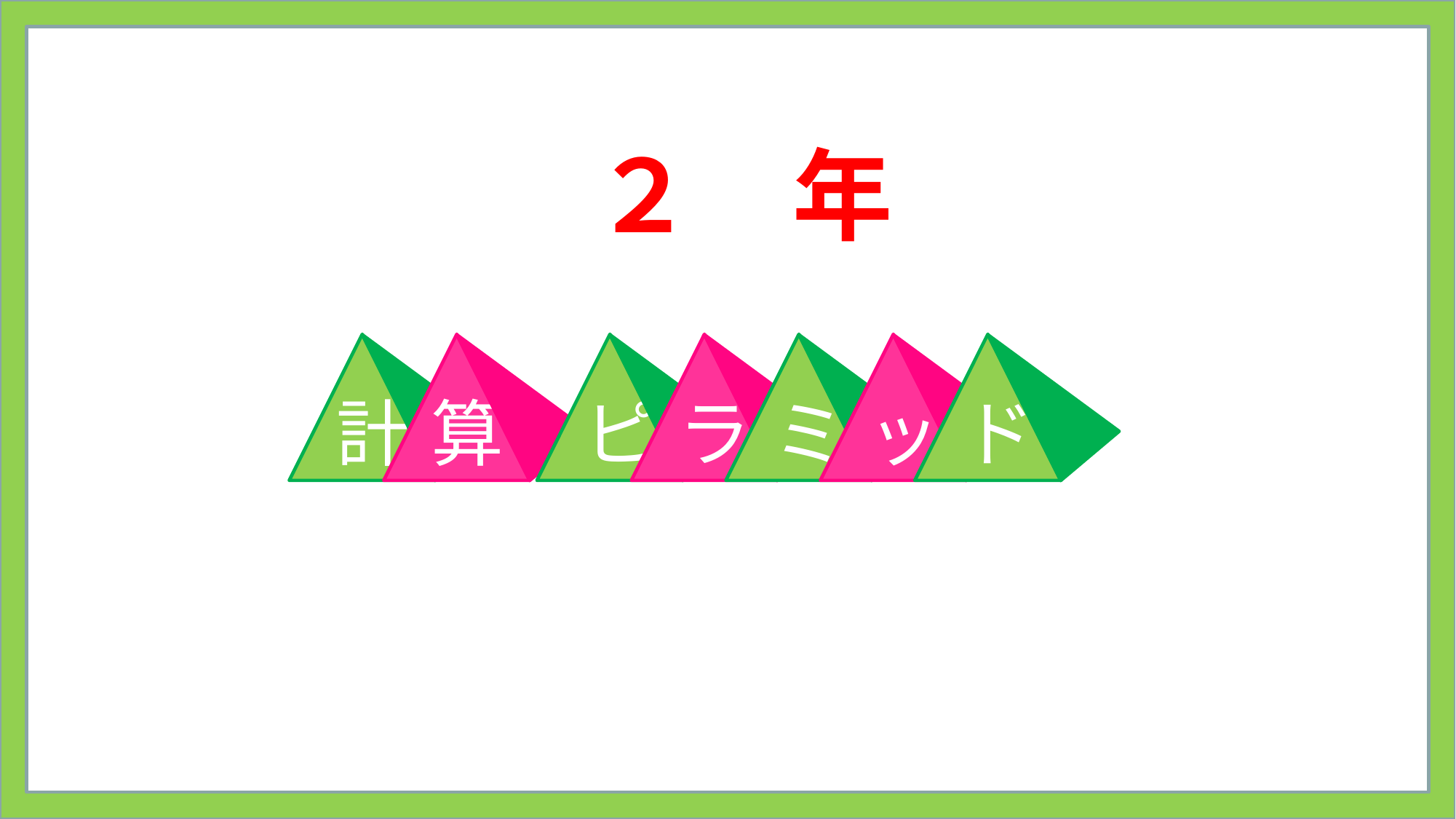

# ２　年

計

算

ピ

ラ

ミ

ッ

ド